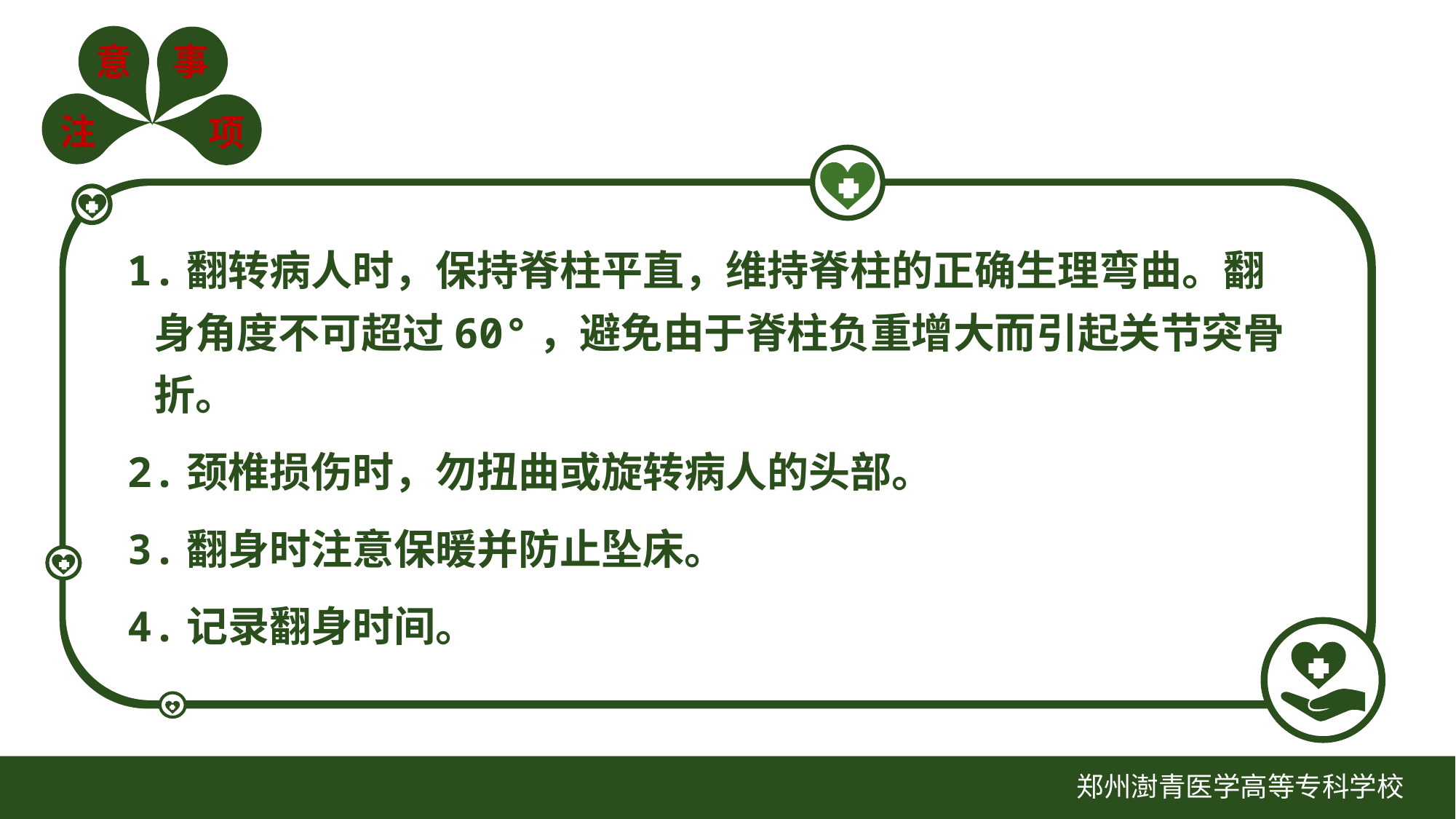

1.翻转病人时，保持脊柱平直，维持脊柱的正确生理弯曲。翻身角度不可超过60°，避免由于脊柱负重增大而引起关节突骨折。
2.颈椎损伤时，勿扭曲或旋转病人的头部。
3.翻身时注意保暖并防止坠床。
4.记录翻身时间。
郑州澍青医学高等专科学校